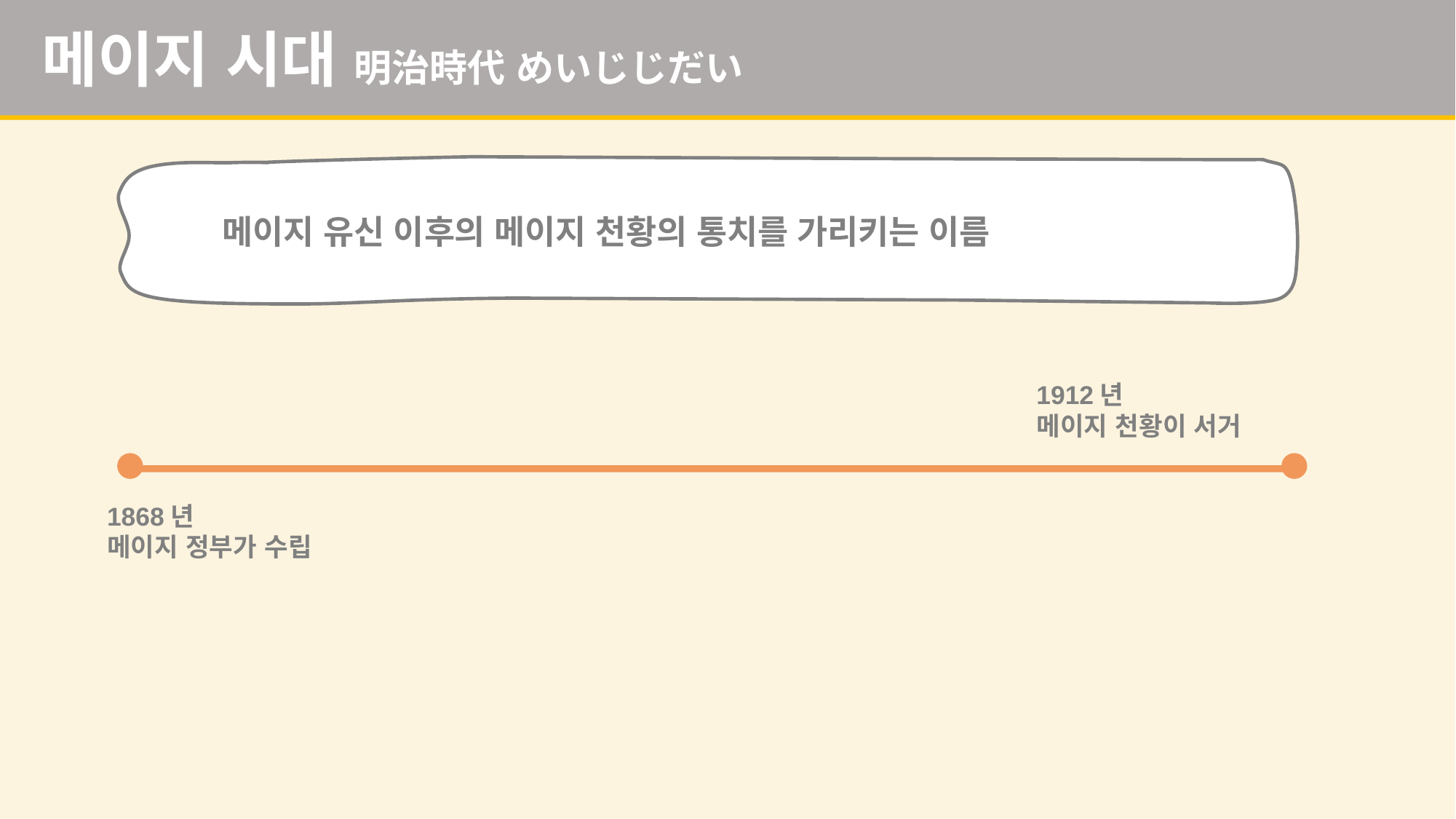

메이지 시대 明治時代 めいじじだい

메이지 유신 이후의 메이지 천황의 통치를 가리키는 이름
1912년
메이지 천황이 서거

1868년
메이지 정부가 수립